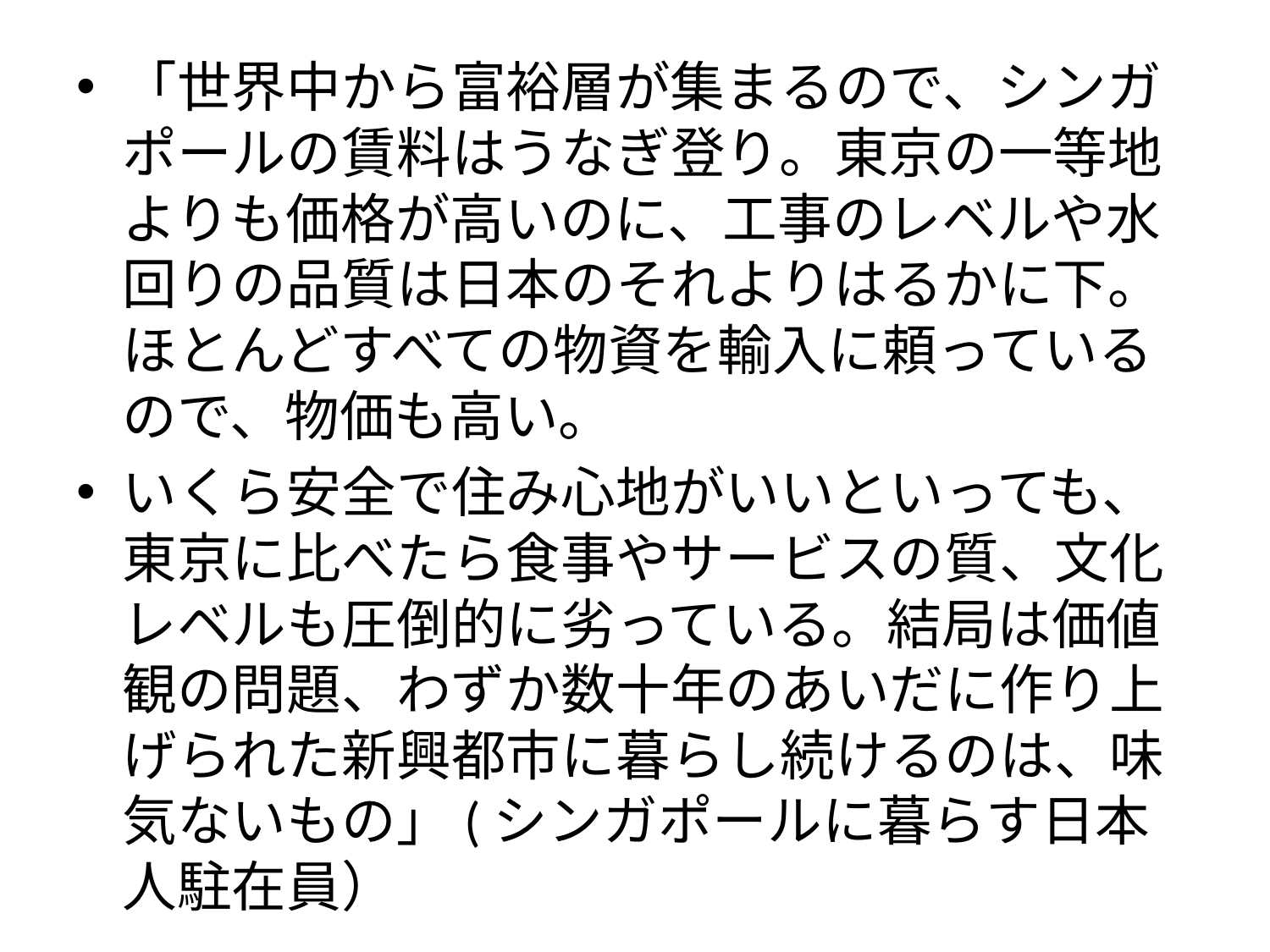

「世界中から富裕層が集まるので、シンガポールの賃料はうなぎ登り。東京の一等地よりも価格が高いのに、工事のレベルや水回りの品質は日本のそれよりはるかに下。ほとんどすべての物資を輸入に頼っているので、物価も高い。
いくら安全で住み心地がいいといっても、東京に比べたら食事やサービスの質、文化レベルも圧倒的に劣っている。結局は価値観の問題、わずか数十年のあいだに作り上げられた新興都市に暮らし続けるのは、味気ないもの」(シンガポールに暮らす日本人駐在員）